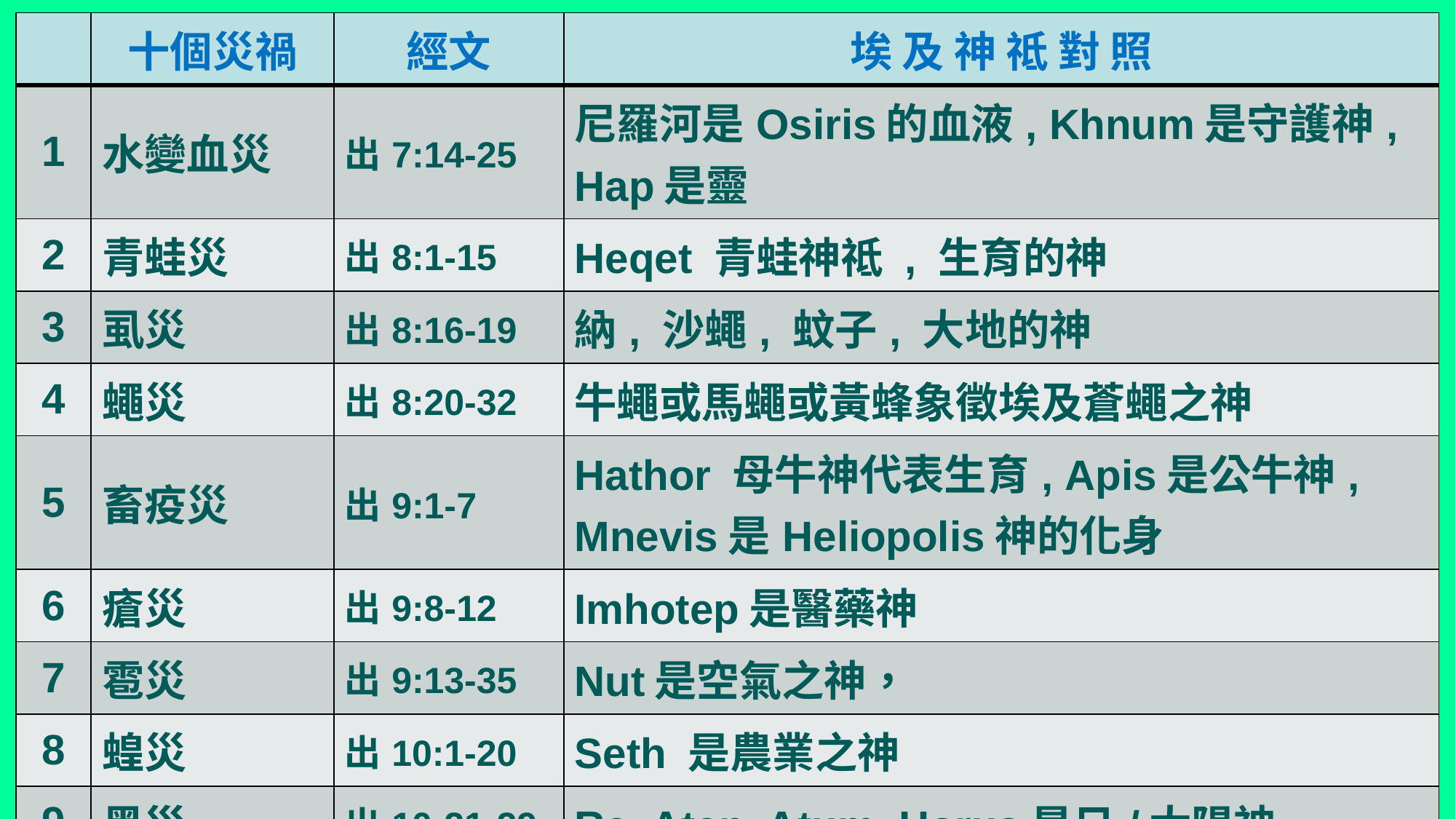

|  | 十個災禍 | 經文 | 埃 及 神 祗 對 照 |
| --- | --- | --- | --- |
| 1 | 水變血災 | 出7:14-25 | 尼羅河是Osiris的血液, Khnum是守護神, Hap是靈 |
| 2 | 青蛙災 | 出8:1-15 | Heqet 青蛙神祗 , 生育的神 |
| 3 | 虱災 | 出8:16-19 | 納, 沙蠅, 蚊子, 大地的神 |
| 4 | 蠅災 | 出8:20-32 | 牛蠅或馬蠅或黃蜂象徵埃及蒼蠅之神 |
| 5 | 畜疫災 | 出9:1-7 | Hathor 母牛神代表生育, Apis是公牛神, Mnevis是Heliopolis神的化身 |
| 6 | 瘡災 | 出9:8-12 | Imhotep是醫藥神 |
| 7 | 雹災 | 出9:13-35 | Nut是空氣之神， |
| 8 | 蝗災 | 出10:1-20 | Seth 是農業之神 |
| 9 | 黑災 | 出10:21-29 | Re, Aten, Atum, Horus是日/太陽神 |
| 10 | 滅長子災 | 出11-12章 | 法老是神之子, 其父是Osiris生命之神 |
#